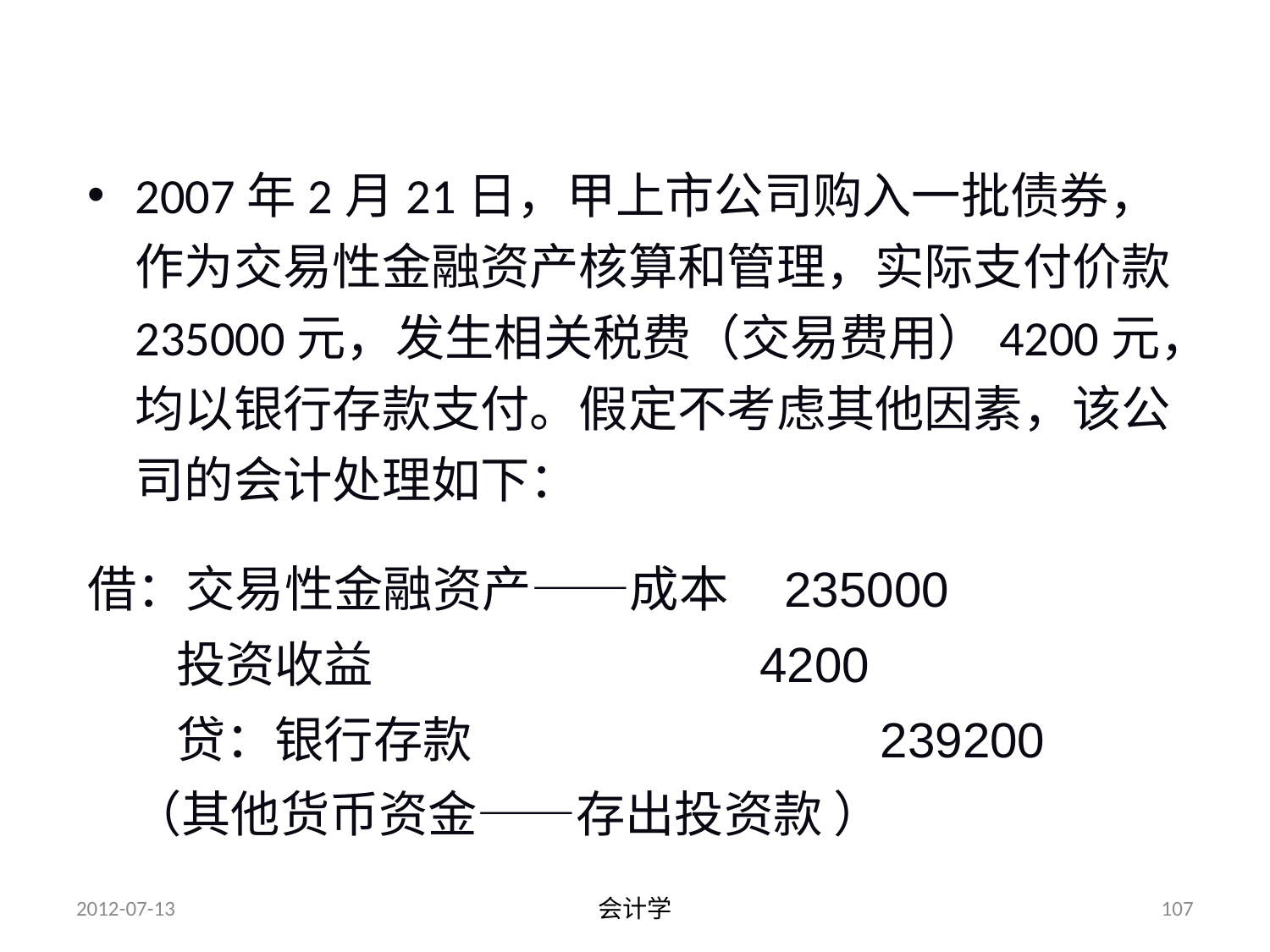

# [例3-1]
2007年2月21日，甲上市公司购入一批债券，作为交易性金融资产核算和管理，实际支付价款235000元，发生相关税费（交易费用）4200元，均以银行存款支付。假定不考虑其他因素，该公司的会计处理如下：
借：交易性金融资产——成本    235000
       投资收益                                  4200
       贷：银行存款                                    239200
   （其他货币资金——存出投资款 ）
2012-07-13
会计学
107